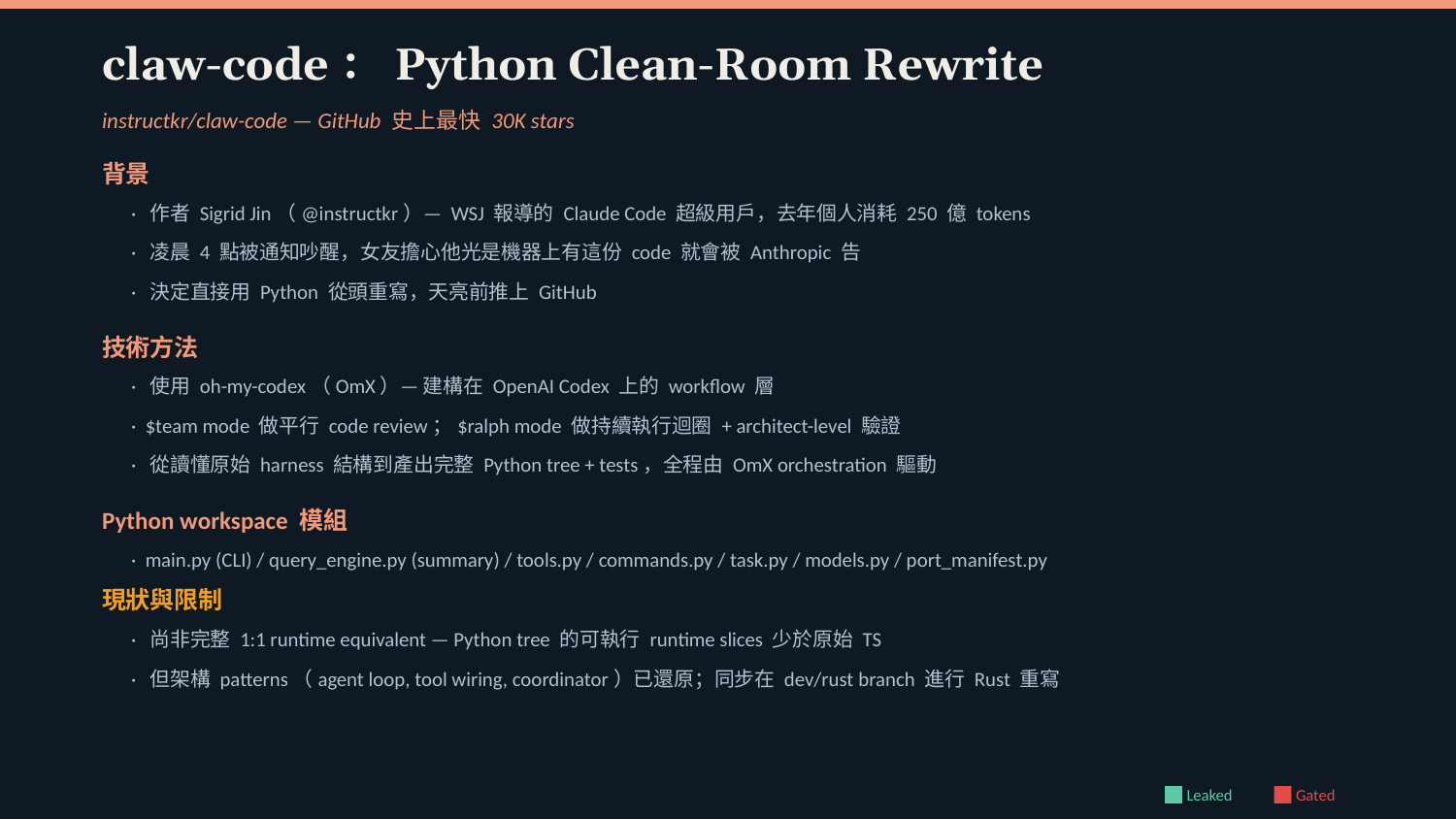

claw-code：Python Clean-Room Rewrite
instructkr/claw-code — GitHub 史上最快 30K stars
背景
·  作者 Sigrid Jin（@instructkr）— WSJ 報導的 Claude Code 超級用戶，去年個人消耗 250 億 tokens
·  凌晨 4 點被通知吵醒，女友擔心他光是機器上有這份 code 就會被 Anthropic 告
·  決定直接用 Python 從頭重寫，天亮前推上 GitHub
技術方法
·  使用 oh-my-codex（OmX）— 建構在 OpenAI Codex 上的 workflow 層
·  $team mode 做平行 code review；$ralph mode 做持續執行迴圈 + architect-level 驗證
·  從讀懂原始 harness 結構到產出完整 Python tree + tests，全程由 OmX orchestration 驅動
Python workspace 模組
·  main.py (CLI) / query_engine.py (summary) / tools.py / commands.py / task.py / models.py / port_manifest.py
現狀與限制
·  尚非完整 1:1 runtime equivalent — Python tree 的可執行 runtime slices 少於原始 TS
·  但架構 patterns（agent loop, tool wiring, coordinator）已還原；同步在 dev/rust branch 進行 Rust 重寫
Leaked
Gated